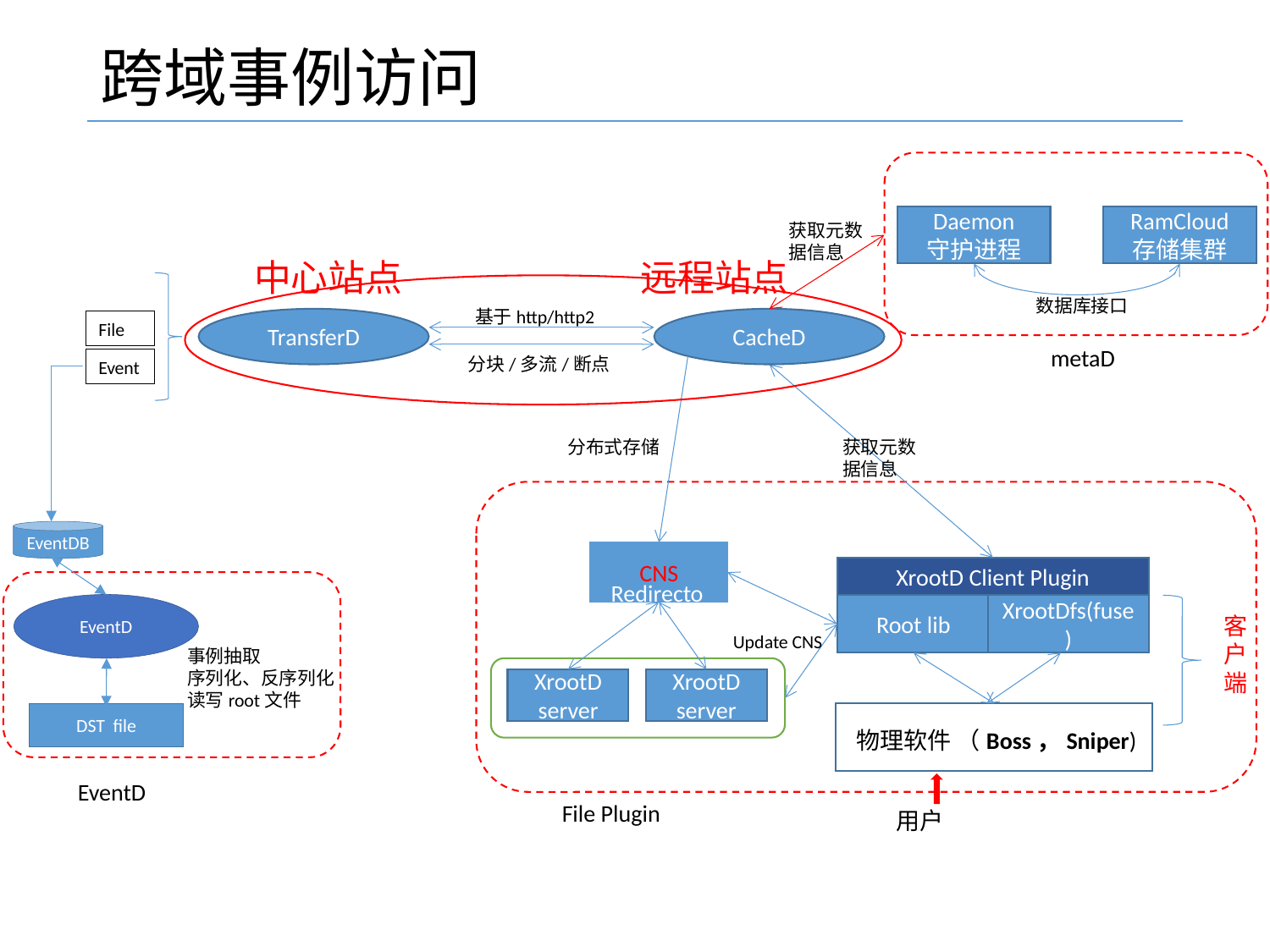

# 跨域事例访问

Daemon
守护进程
RamCloud
存储集群
获取元数据信息

数据库接口
基于http/http2
TransferD
CacheD
File
metaD
分块/多流/断点
Event
分布式存储
获取元数据信息

EventDB
CNS
XrootD Client Plugin

Redirector
EventD
Root lib
XrootDfs(fuse)

客户端
Update CNS
事例抽取
序列化、反序列化
读写root文件

XrootD server
XrootD server

DST  file
物理软件 （Boss，Sniper)
EventD

File Plugin
用户

远程站点
中心站点